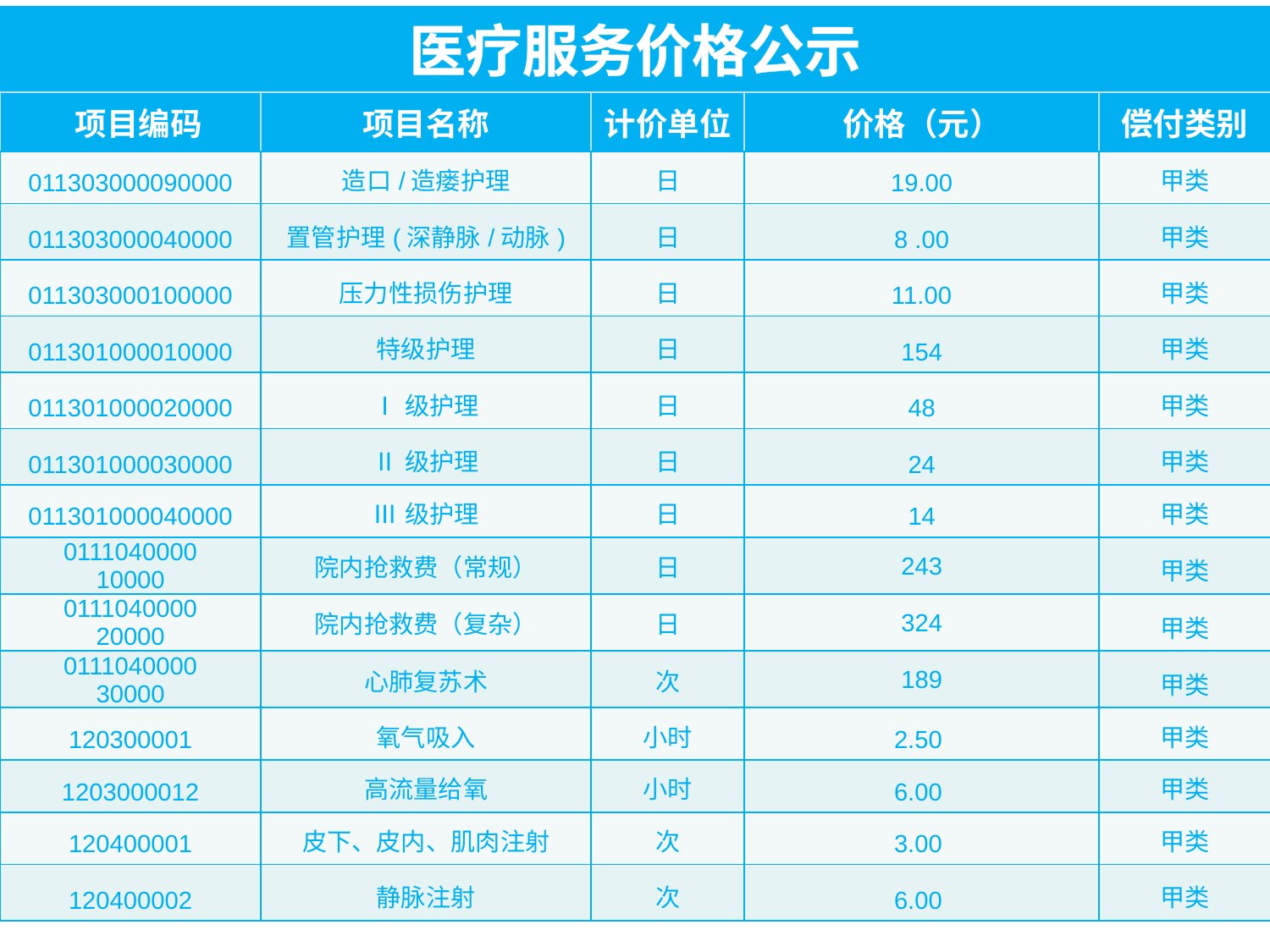

| 医疗服务价格公示 |  |  |  |  |
| --- | --- | --- | --- | --- |
| 项目编码 | 项目名称 | 计价单位 | 价格（元） | 偿付类别 |
| 011303000090000 | 造口/造瘘护理 | 日 | 19.00 | 甲类 |
| 011303000040000 | 置管护理(深静脉/动脉) | 日 | 8 .00 | 甲类 |
| 011303000100000 | 压力性损伤护理 | 日 | 11.00 | 甲类 |
| 011301000010000 | 特级护理 | 日 | 154 | 甲类 |
| 011301000020000 | Ⅰ级护理 | 日 | 48 | 甲类 |
| 011301000030000 | Ⅱ级护理 | 日 | 24 | 甲类 |
| 011301000040000 | Ⅲ级护理 | 日 | 14 | 甲类 |
| 0111040000 10000 | 院内抢救费（常规） | 日 | 243 | 甲类 |
| 0111040000 20000 | 院内抢救费（复杂） | 日 | 324 | 甲类 |
| 0111040000 30000 | 心肺复苏术 | 次 | 189 | 甲类 |
| 120300001 | 氧气吸入 | 小时 | 2.50 | 甲类 |
| 1203000012 | 高流量给氧 | 小时 | 6.00 | 甲类 |
| 120400001 | 皮下、皮内、肌肉注射 | 次 | 3.00 | 甲类 |
| 120400002 | 静脉注射 | 次 | 6.00 | 甲类 |